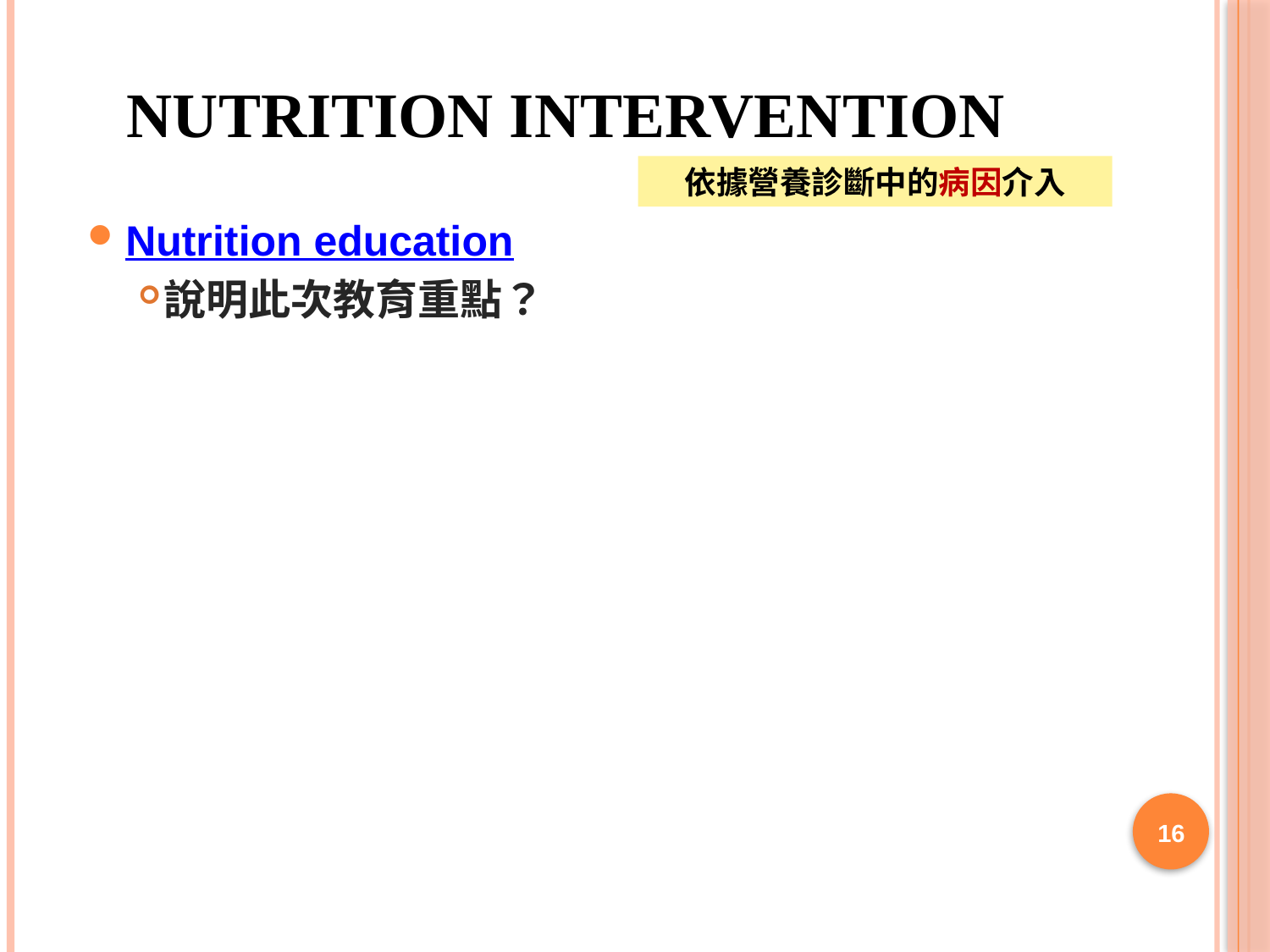

# Nutrition Intervention
依據營養診斷中的病因介入
Nutrition education
說明此次教育重點？

16